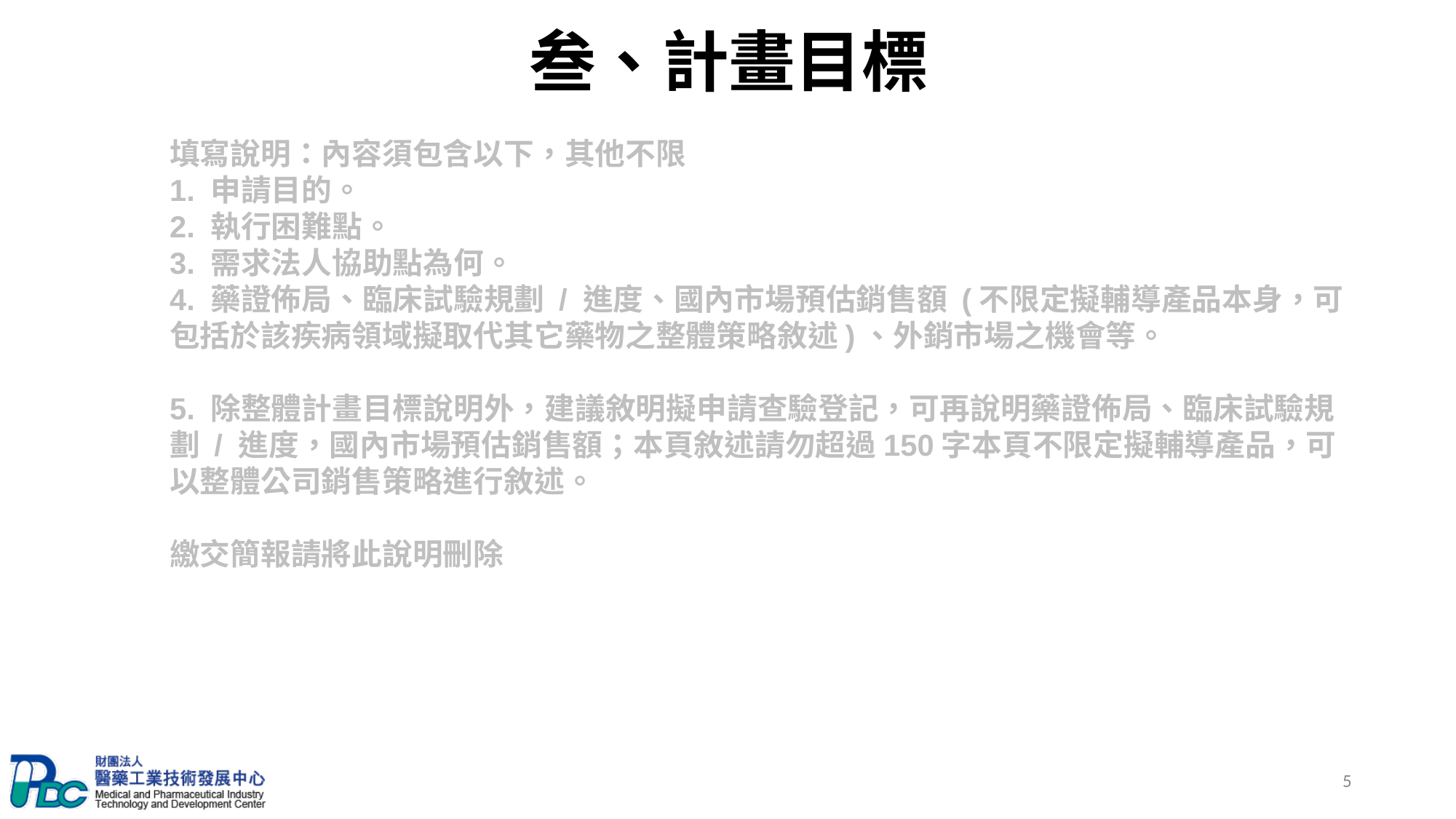

叁、計畫目標
填寫說明：內容須包含以下，其他不限
1. 申請目的。
2. 執行困難點。
3. 需求法人協助點為何。
4. 藥證佈局、臨床試驗規劃 / 進度、國內市場預估銷售額 (不限定擬輔導產品本身，可包括於該疾病領域擬取代其它藥物之整體策略敘述)、外銷市場之機會等。

5. 除整體計畫目標說明外，建議敘明擬申請查驗登記，可再說明藥證佈局、臨床試驗規劃 / 進度，國內市場預估銷售額；本頁敘述請勿超過150字本頁不限定擬輔導產品，可以整體公司銷售策略進行敘述。

繳交簡報請將此說明刪除

5